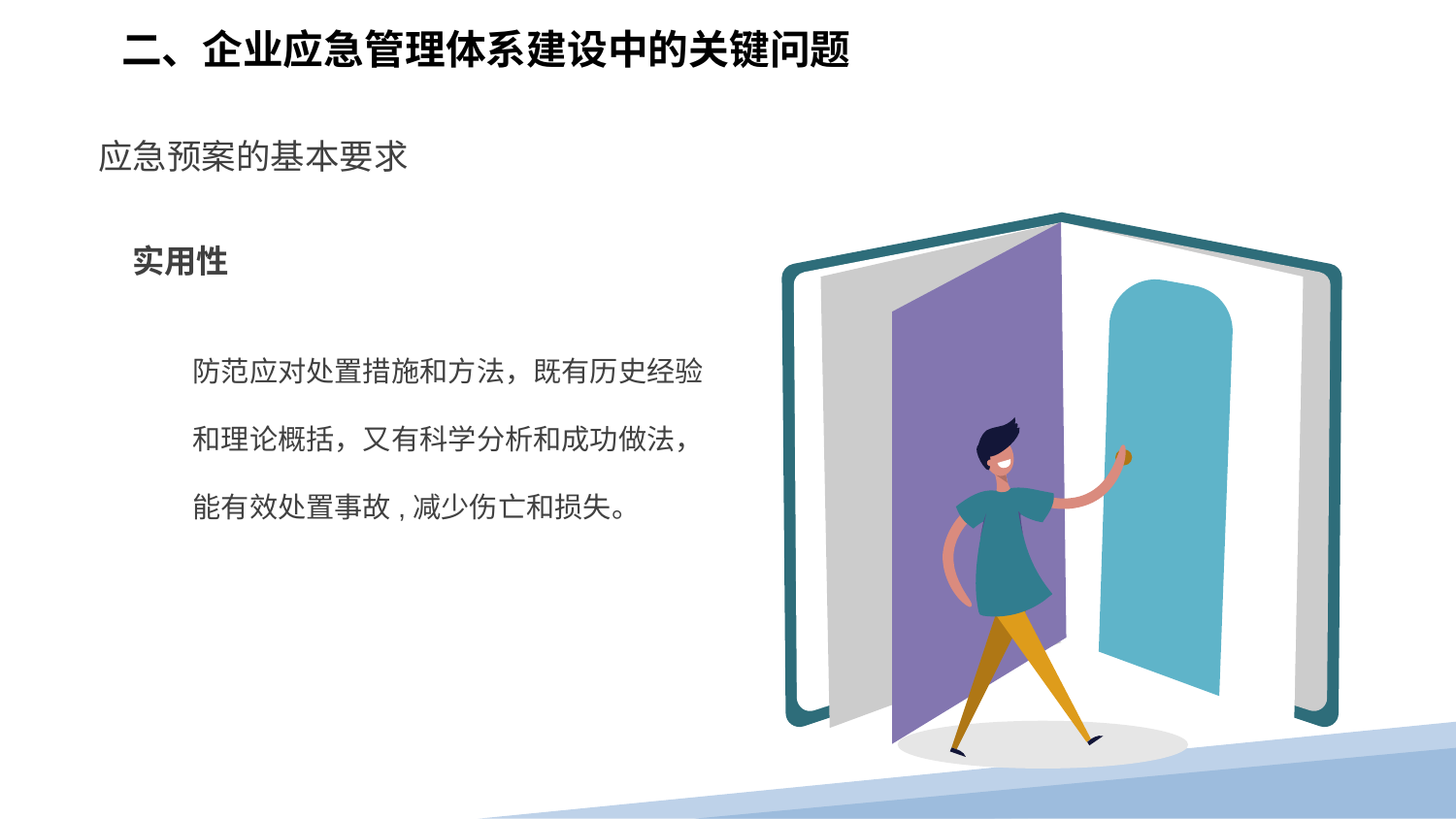

二、企业应急管理体系建设中的关键问题
应急预案的基本要求

实用性

防范应对处置措施和方法，既有历史经验和理论概括，又有科学分析和成功做法，能有效处置事故,减少伤亡和损失。